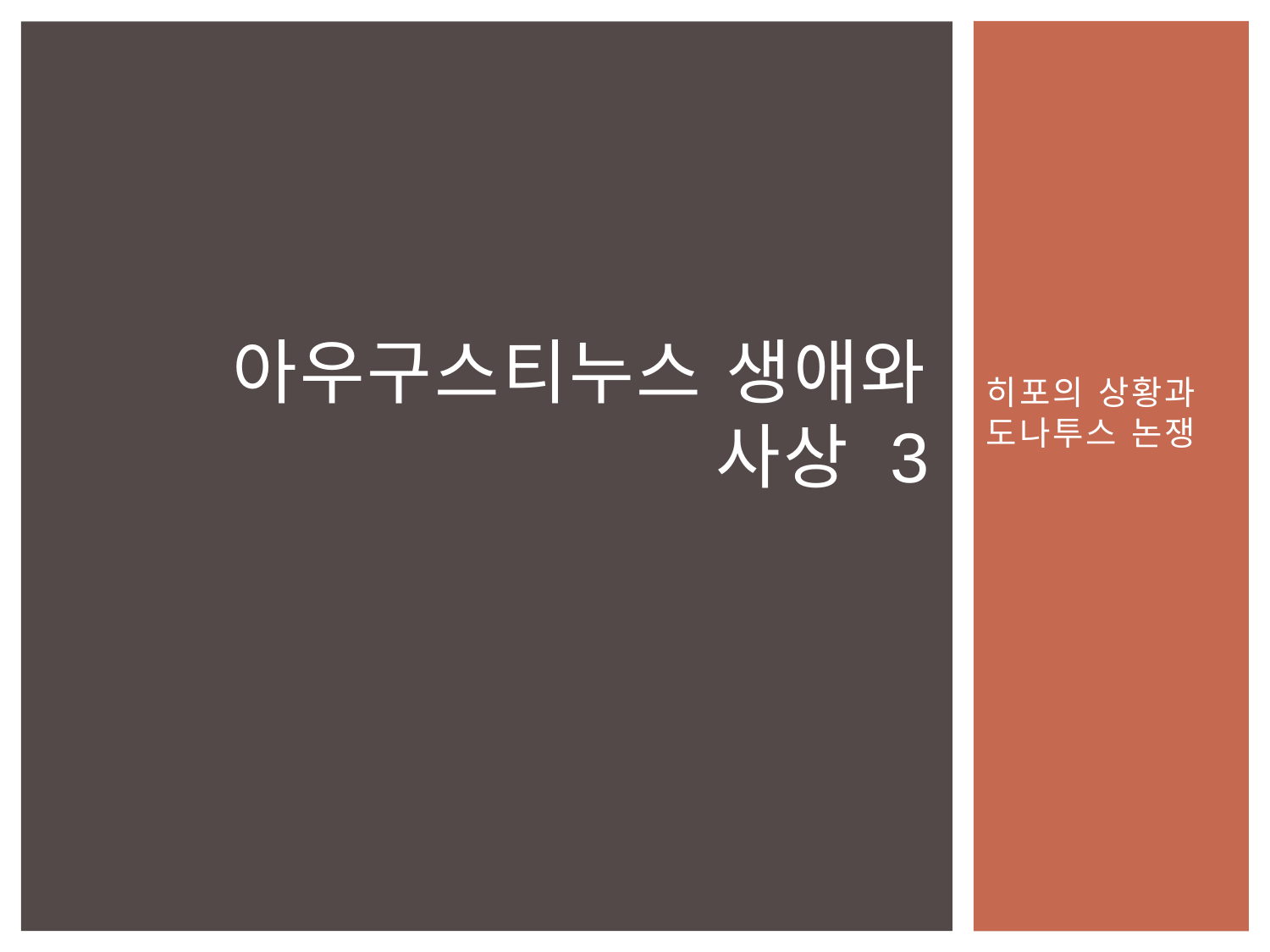

# 아우구스티누스 생애와 사상 3
히포의 상황과 도나투스 논쟁